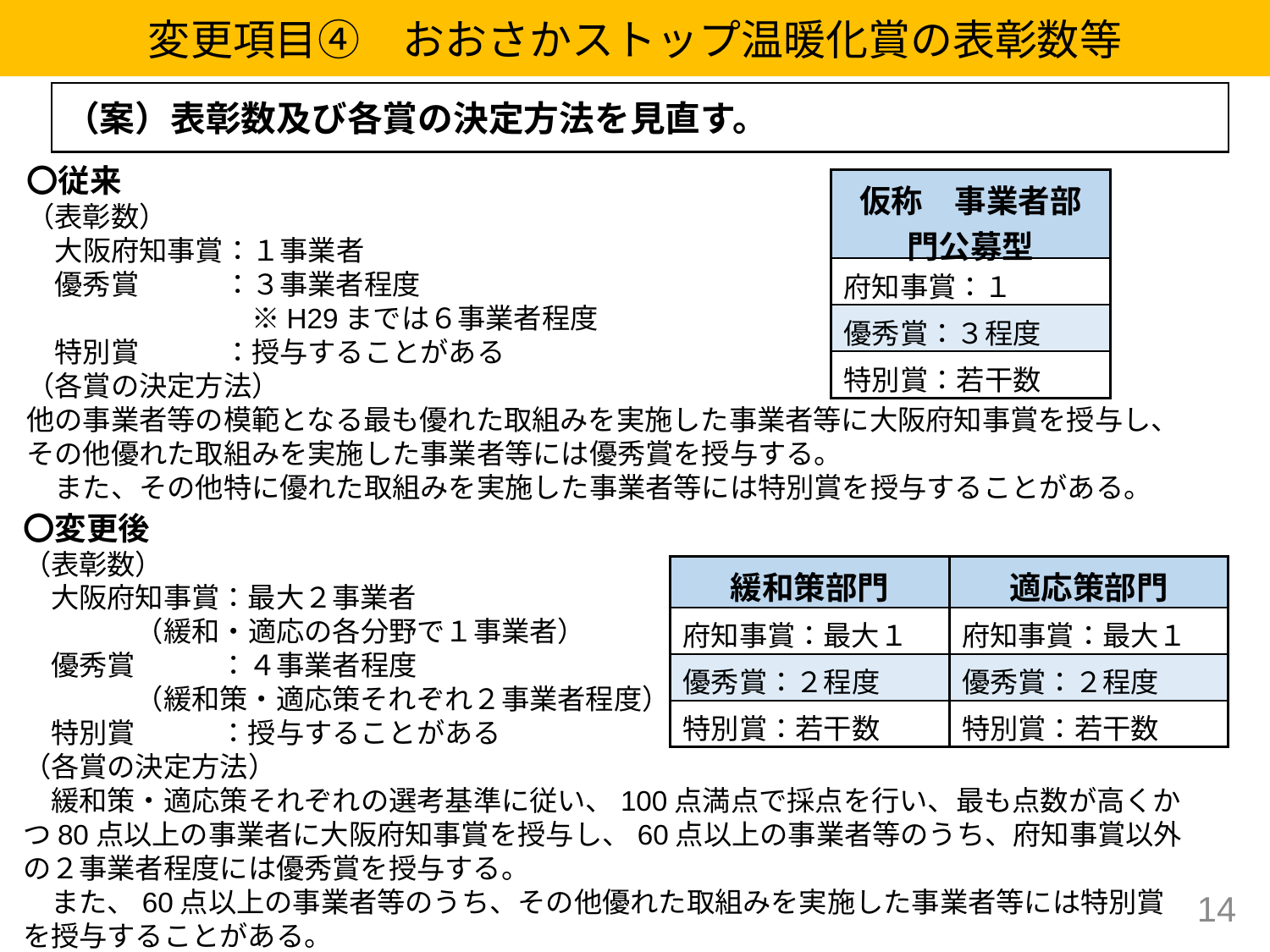

変更項目④　おおさかストップ温暖化賞の表彰数等
（案）表彰数及び各賞の決定方法を見直す。
〇従来
（表彰数）
　大阪府知事賞：１事業者
　優秀賞　　　：３事業者程度
　　　　　　　　※H29までは６事業者程度
　特別賞　　　：授与することがある
（各賞の決定方法）
他の事業者等の模範となる最も優れた取組みを実施した事業者等に大阪府知事賞を授与し、その他優れた取組みを実施した事業者等には優秀賞を授与する。
　また、その他特に優れた取組みを実施した事業者等には特別賞を授与することがある。
| 仮称　事業者部門公募型 |
| --- |
| 府知事賞：１ |
| 優秀賞：３程度 |
| 特別賞：若干数 |
〇変更後
（表彰数）
　大阪府知事賞：最大２事業者
　　　　（緩和・適応の各分野で１事業者）
　優秀賞　　　：４事業者程度
　　　　（緩和策・適応策それぞれ２事業者程度）
　特別賞　　　：授与することがある
（各賞の決定方法）
　緩和策・適応策それぞれの選考基準に従い、100点満点で採点を行い、最も点数が高くかつ80点以上の事業者に大阪府知事賞を授与し、60点以上の事業者等のうち、府知事賞以外の２事業者程度には優秀賞を授与する。
　また、60点以上の事業者等のうち、その他優れた取組みを実施した事業者等には特別賞を授与することがある。

| 緩和策部門 | 適応策部門 |
| --- | --- |
| 府知事賞：最大１ | 府知事賞：最大１ |
| 優秀賞：２程度 | 優秀賞：２程度 |
| 特別賞：若干数 | 特別賞：若干数 |
14